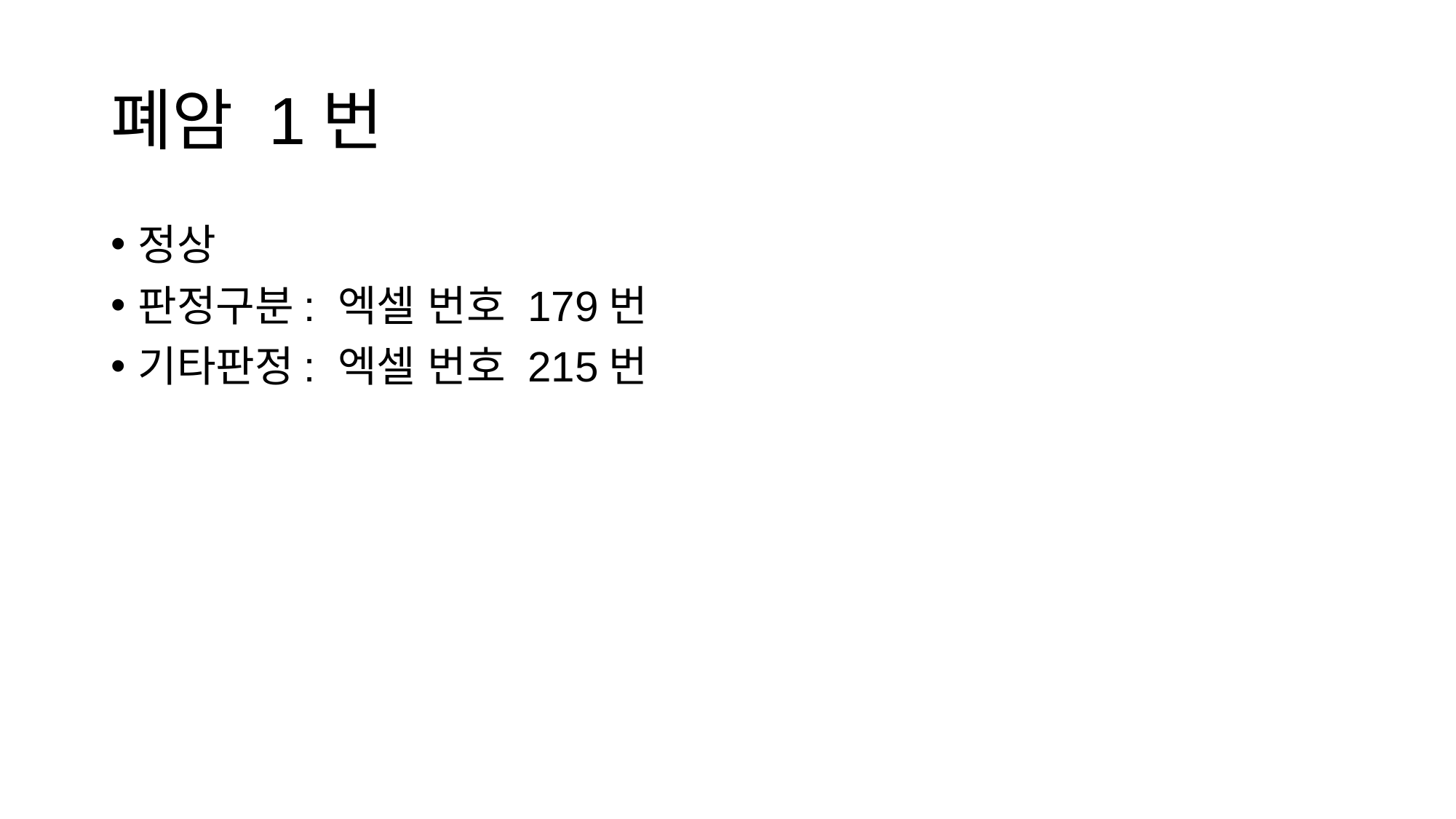

# 폐암 1번
정상
판정구분: 엑셀 번호 179번
기타판정: 엑셀 번호 215번